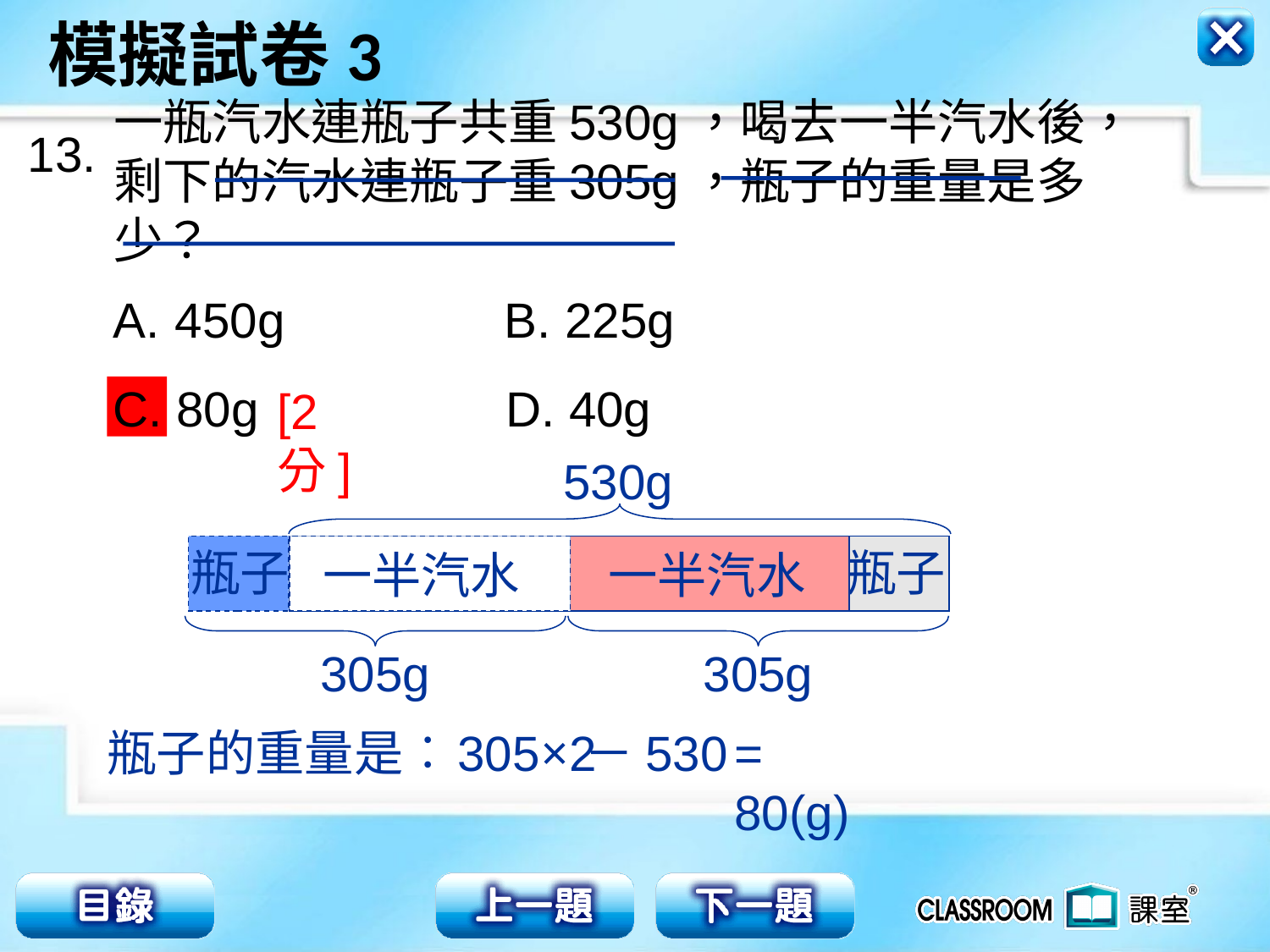

一瓶汽水連瓶子共重530g，喝去一半汽水後，
剩下的汽水連瓶子重305g，瓶子的重量是多少？
13.

 450g                B. 225g
C. 80g                  D. 40g
[2分]

530g
瓶子

瓶子

一半汽水
一半汽水
305g
305g
瓶子的重量是︰
305×2
－530
= 80(g)